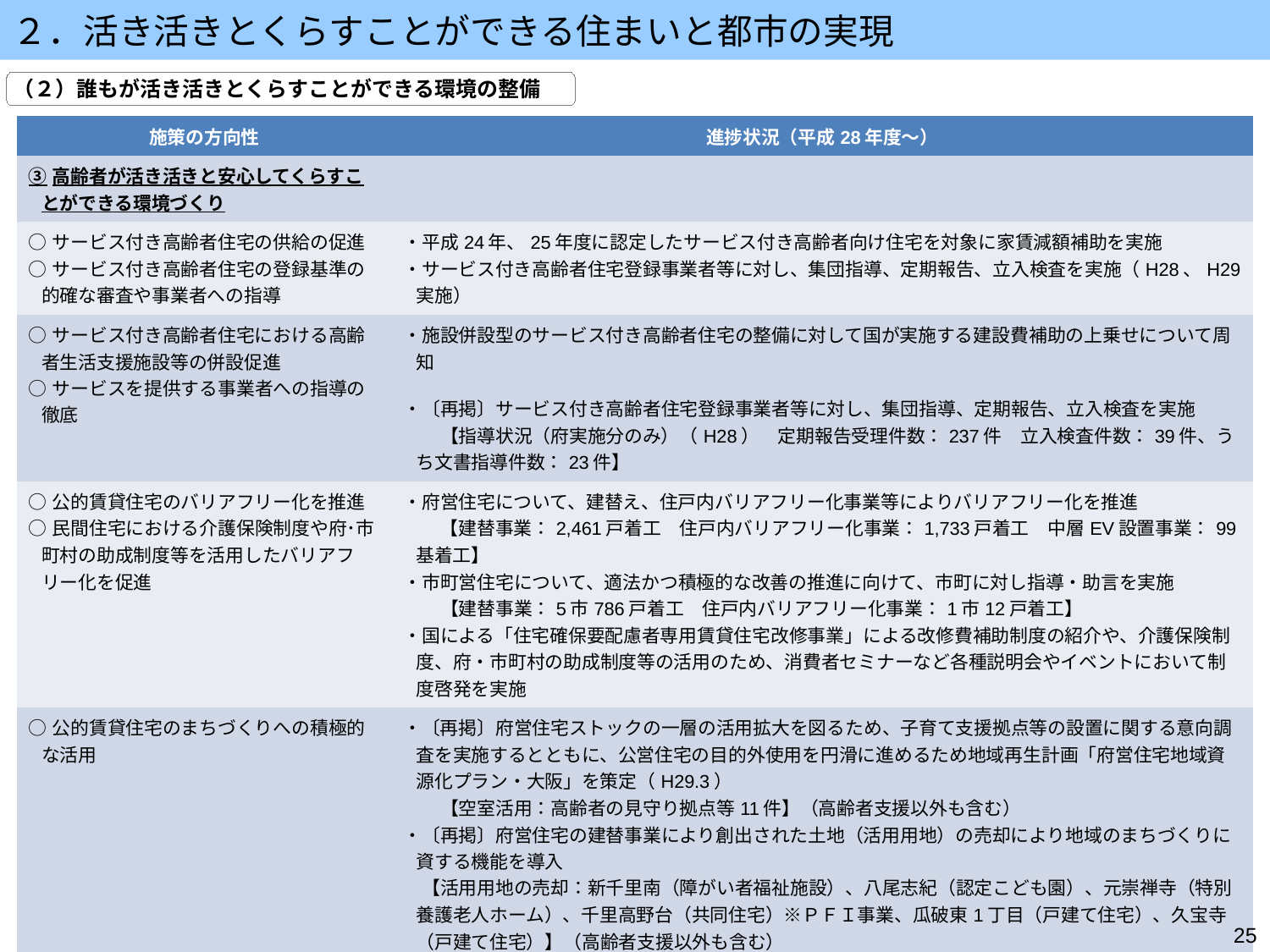

２．活き活きとくらすことができる住まいと都市の実現
（２）誰もが活き活きとくらすことができる環境の整備
| 施策の方向性 | 進捗状況（平成28年度～） |
| --- | --- |
| ③高齢者が活き活きと安心してくらすことができる環境づくり |  |
| ○サービス付き高齢者住宅の供給の促進 ○サービス付き高齢者住宅の登録基準の的確な審査や事業者への指導 | ・平成24年、25年度に認定したサービス付き高齢者向け住宅を対象に家賃減額補助を実施 ・サービス付き高齢者住宅登録事業者等に対し、集団指導、定期報告、立入検査を実施（H28、H29実施） |
| ○サービス付き高齢者住宅における高齢者生活支援施設等の併設促進 ○サービスを提供する事業者への指導の徹底 | ・施設併設型のサービス付き高齢者住宅の整備に対して国が実施する建設費補助の上乗せについて周知 ・〔再掲〕サービス付き高齢者住宅登録事業者等に対し、集団指導、定期報告、立入検査を実施 　　【指導状況（府実施分のみ）（H28）　定期報告受理件数：237件　立入検査件数：39件、うち文書指導件数：23件】 |
| ○公的賃貸住宅のバリアフリー化を推進 ○民間住宅における介護保険制度や府･市町村の助成制度等を活用したバリアフリー化を促進 | ・府営住宅について、建替え、住戸内バリアフリー化事業等によりバリアフリー化を推進　 　　【建替事業：2,461戸着工　住戸内バリアフリー化事業：1,733戸着工　中層EV設置事業：99基着工】　 ・市町営住宅について、適法かつ積極的な改善の推進に向けて、市町に対し指導・助言を実施 　　【建替事業：5市786戸着工　住戸内バリアフリー化事業：1市12戸着工】 ・国による「住宅確保要配慮者専用賃貸住宅改修事業」による改修費補助制度の紹介や、介護保険制度、府・市町村の助成制度等の活用のため、消費者セミナーなど各種説明会やイベントにおいて制度啓発を実施 |
| ○公的賃貸住宅のまちづくりへの積極的な活用 | ・〔再掲〕府営住宅ストックの一層の活用拡大を図るため、子育て支援拠点等の設置に関する意向調査を実施するとともに、公営住宅の目的外使用を円滑に進めるため地域再生計画「府営住宅地域資源化プラン・大阪」を策定（H29.3） 　　【空室活用：高齢者の見守り拠点等11件】（高齢者支援以外も含む） ・〔再掲〕府営住宅の建替事業により創出された土地（活用用地）の売却により地域のまちづくりに資する機能を導入　　　 　【活用用地の売却：新千里南（障がい者福祉施設）、八尾志紀（認定こども園）、元崇禅寺（特別養護老人ホーム）、千里高野台（共同住宅）※ＰＦＩ事業、瓜破東1丁目（戸建て住宅）、久宝寺（戸建て住宅）】（高齢者支援以外も含む） |
25